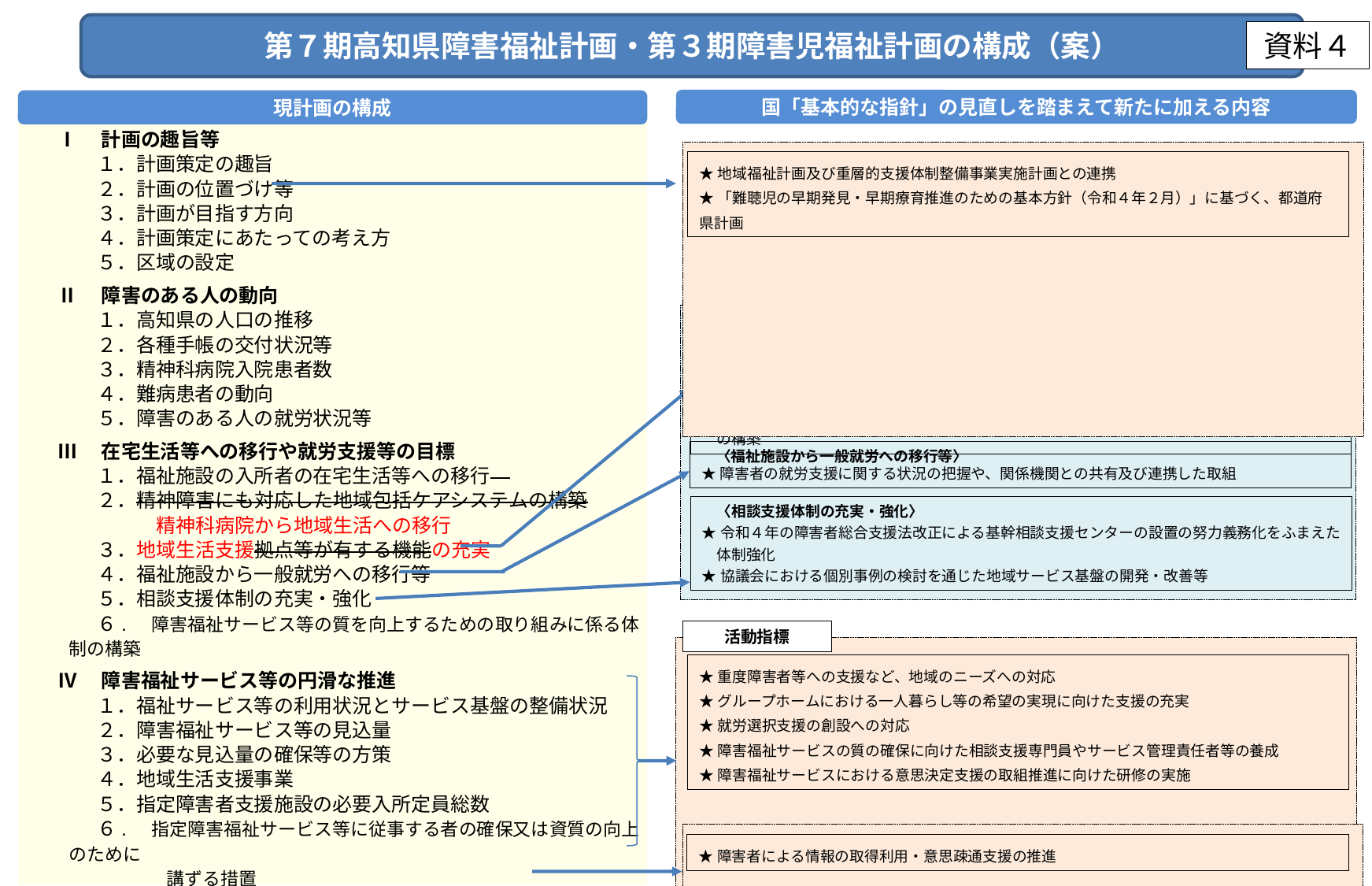

第７期高知県障害福祉計画・第３期障害児福祉計画の構成（案）
資料４
国「基本的な指針」の見直しを踏まえて新たに加える内容
現計画の構成
Ⅰ　計画の趣旨等
　　１．計画策定の趣旨
　　２．計画の位置づけ等
　　３．計画が目指す方向
　　４．計画策定にあたっての考え方
　　５．区域の設定
Ⅱ　障害のある人の動向
　　１．高知県の人口の推移
　　２．各種手帳の交付状況等
　　３．精神科病院入院患者数
　　４．難病患者の動向
　　５．障害のある人の就労状況等
Ⅲ　在宅生活等への移行や就労支援等の目標
　　１．福祉施設の入所者の在宅生活等への移行
　　２．精神障害にも対応した地域包括ケアシステムの構築
　　　　　精神科病院から地域生活への移行
　　３．地域生活支援拠点等が有する機能の充実
　　４．福祉施設から一般就労への移行等
　　５．相談支援体制の充実・強化
　　６.　障害福祉サービス等の質を向上するための取り組みに係る体制の構築
Ⅳ　障害福祉サービス等の円滑な推進
　　１．福祉サービス等の利用状況とサービス基盤の整備状況
　　２．障害福祉サービス等の見込量
　　３．必要な見込量の確保等の方策
　　４．地域生活支援事業
　　５．指定障害者支援施設の必要入所定員総数
　　６.　指定障害福祉サービス等に従事する者の確保又は資質の向上のために
　　　　　　講ずる措置
　　７. その他、自立支援給付及び地域生活支援事業並びに障害児通所
　　　　　支援等の円滑な実施を確保するために必要な事項

★地域福祉計画及び重層的支援体制整備事業実施計画との連携
★「難聴児の早期発見・早期療育推進のための基本方針（令和４年２月）」に基づく、都道府県計画

成果目標

〈地域生活支援の充実〉
★強度行動障害のある人の支援ニーズの把握による支援体制の整備の推進
★地域生活支援拠点等の整備の努力義務化をふまえた体制強化とコーディネーターの配置による支援体制
　の構築

　〈福祉施設から一般就労への移行等〉
★障害者の就労支援に関する状況の把握や、関係機関との共有及び連携した取組

　〈相談支援体制の充実・強化〉
★令和４年の障害者総合支援法改正による基幹相談支援センターの設置の努力義務化をふまえた
　体制強化
★協議会における個別事例の検討を通じた地域サービス基盤の開発・改善等

活動指標

★重度障害者等への支援など、地域のニーズへの対応
★グループホームにおける一人暮らし等の希望の実現に向けた支援の充実
★就労選択支援の創設への対応
★障害福祉サービスの質の確保に向けた相談支援専門員やサービス管理責任者等の養成
★障害福祉サービスにおける意思決定支援の取組推進に向けた研修の実施

★障害者による情報の取得利用・意思疎通支援の推進

①入所等から地域生活への以降、地域生活の継続の支援
②精神障害にも対応した地域包括ケアシステムの構築
③福祉施設から一般就労への移行等
④障害児のサービス提供体制の計画的な構築
⑤発達障害者等支援の一層の充実
⑥地域における相談支援体制の充実強化
⑦障害者等に対する虐待の防止
⑧「地域共生社会」の実現に向けた取組
⑨障害福祉サービスの室の確保
⑩障害福祉人材の確保・定着
⑪よりきめ細かい地域ニーズを踏まえた障害（児）福祉計画
⑫障害者による情報の取得利用・意思疎通支援の推進
⑬障害者総合支援法に基づく難病患者への支援の明確化
⑭その他：地方分権提案に対する対応